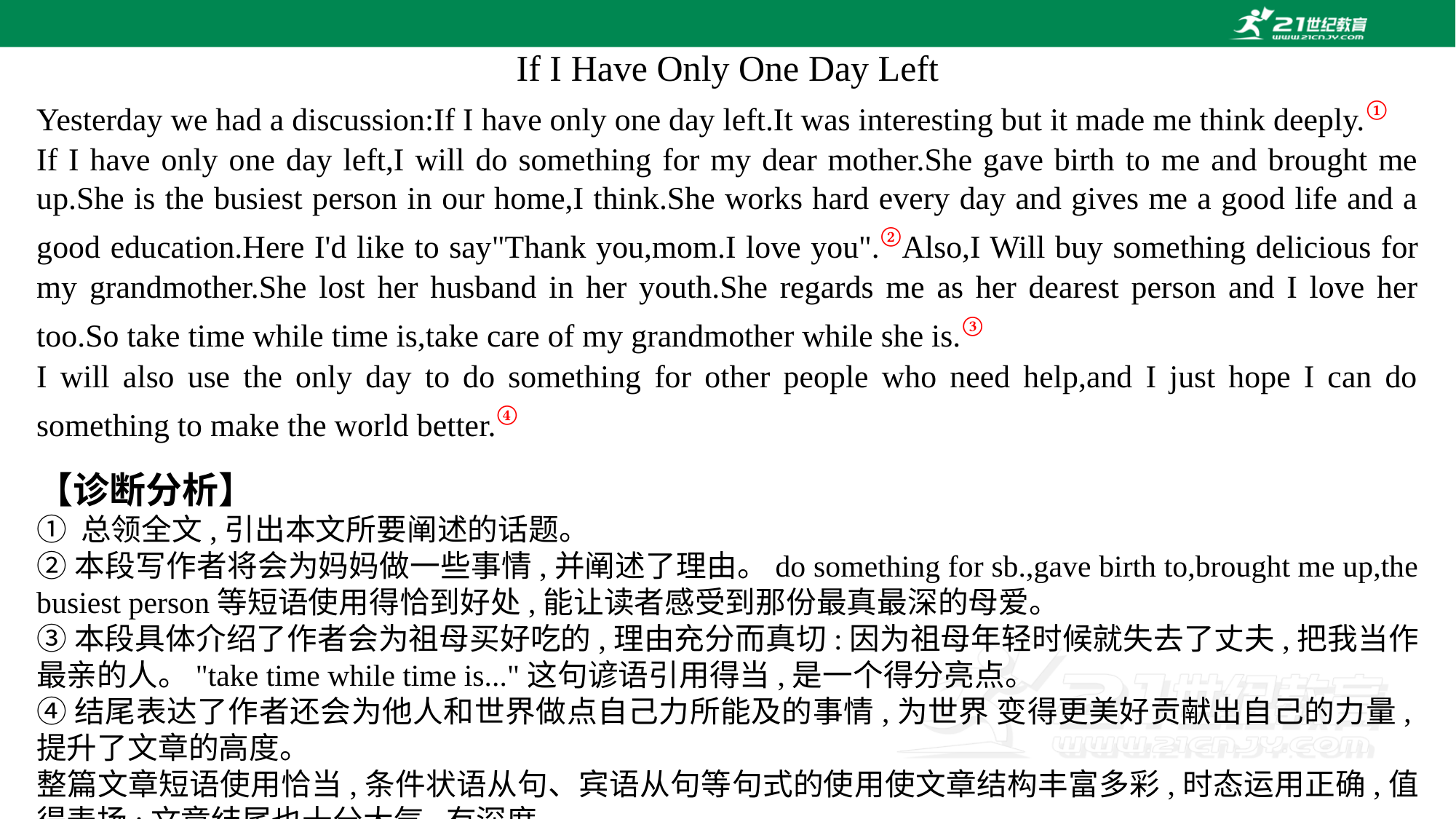

If I Have Only One Day Left
Yesterday we had a discussion:If I have only one day left.It was interesting but it made me think deeply.①
If I have only one day left,I will do something for my dear mother.She gave birth to me and brought me up.She is the busiest person in our home,I think.She works hard every day and gives me a good life and a good education.Here I'd like to say"Thank you,mom.I love you".②Also,I Will buy something delicious for my grandmother.She lost her husband in her youth.She regards me as her dearest person and I love her too.So take time while time is,take care of my grandmother while she is.③
I will also use the only day to do something for other people who need help,and I just hope I can do something to make the world better.④
【诊断分析】
① 总领全文,引出本文所要阐述的话题。
②本段写作者将会为妈妈做一些事情,并阐述了理由。do something for sb.,gave birth to,brought me up,the busiest person等短语使用得恰到好处,能让读者感受到那份最真最深的母爱。
③本段具体介绍了作者会为祖母买好吃的,理由充分而真切:因为祖母年轻时候就失去了丈夫,把我当作最亲的人。"take time while time is..."这句谚语引用得当,是一个得分亮点。
④结尾表达了作者还会为他人和世界做点自己力所能及的事情,为世界 变得更美好贡献出自己的力量,提升了文章的高度。
整篇文章短语使用恰当,条件状语从句、宾语从句等句式的使用使文章结构丰富多彩,时态运用正确,值得表扬;文章结尾也十分大气,有深度。